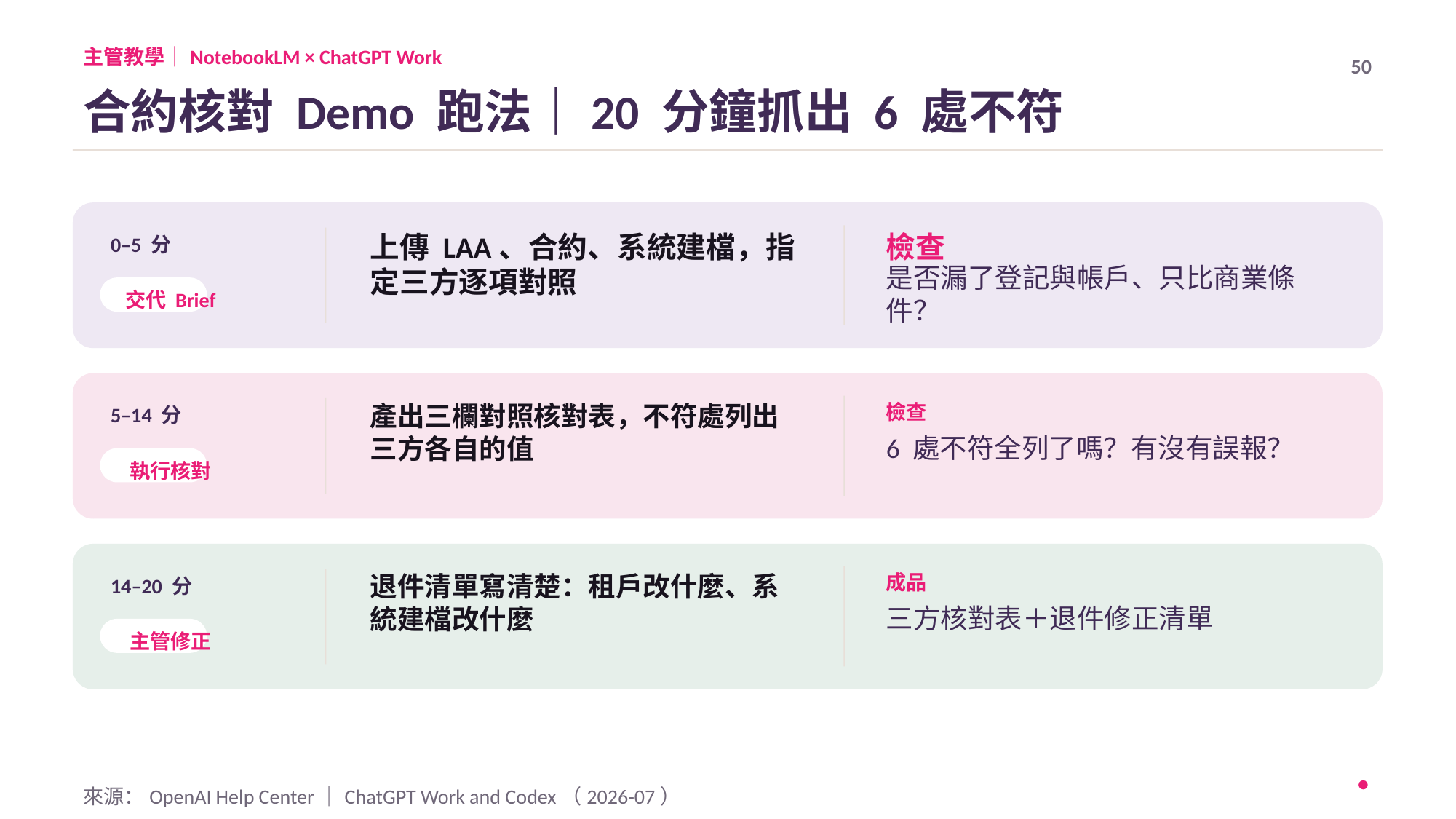

主管教學｜NotebookLM × ChatGPT Work
50
合約核對 Demo 跑法｜20 分鐘抓出 6 處不符

上傳 LAA、合約、系統建檔，指定三方逐項對照
檢查

0–5 分

是否漏了登記與帳戶、只比商業條件？

交代 Brief

產出三欄對照核對表，不符處列出三方各自的值
檢查

5–14 分

6 處不符全列了嗎？有沒有誤報？

執行核對

退件清單寫清楚：租戶改什麼、系統建檔改什麼
成品

14–20 分

三方核對表＋退件修正清單

主管修正
來源：OpenAI Help Center｜ChatGPT Work and Codex（2026-07）